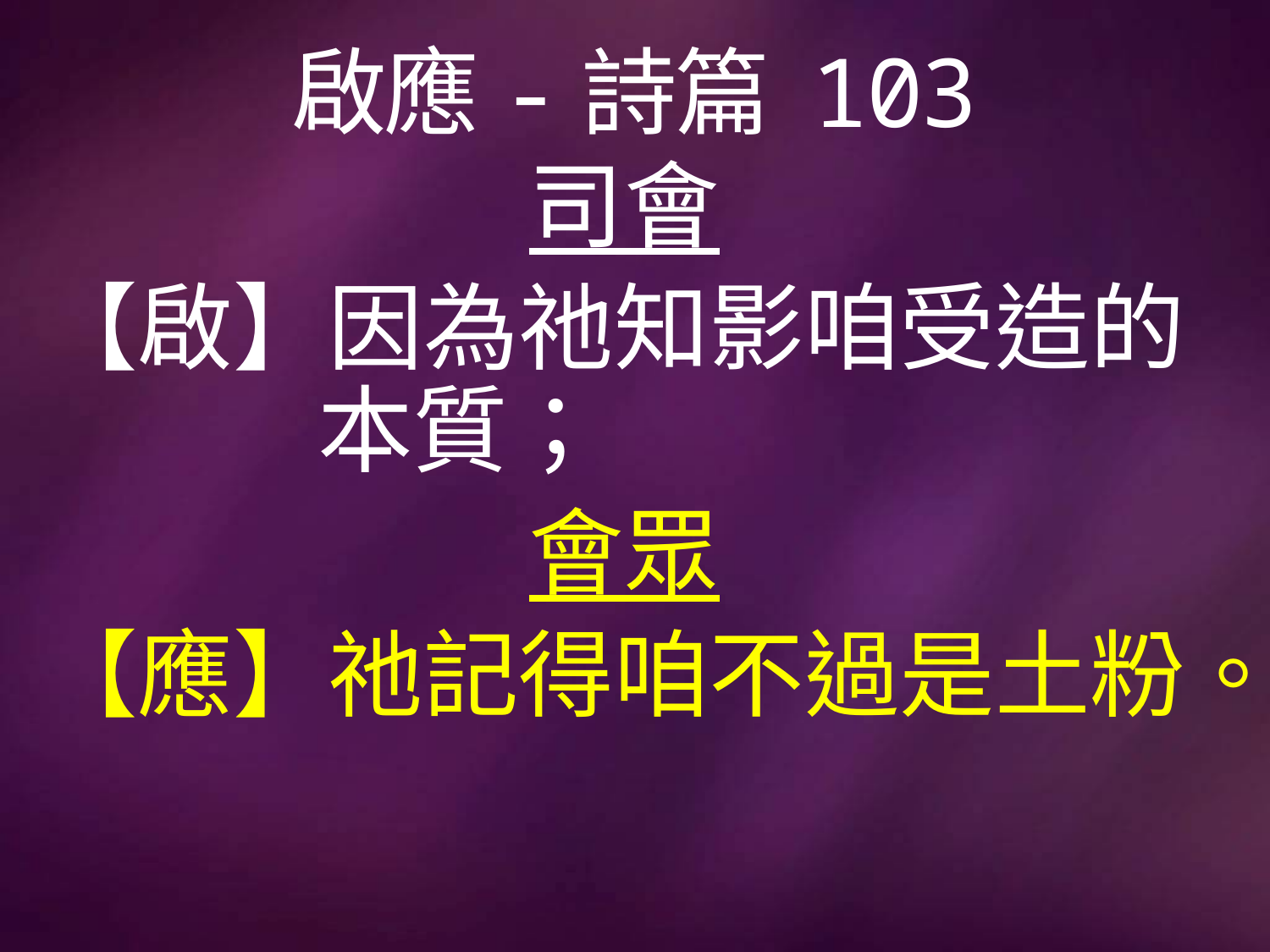

# 啟應-詩篇 103
司會
【啟】因為祂知影咱受造的		 本質；
會眾
【應】祂記得咱不過是土粉。